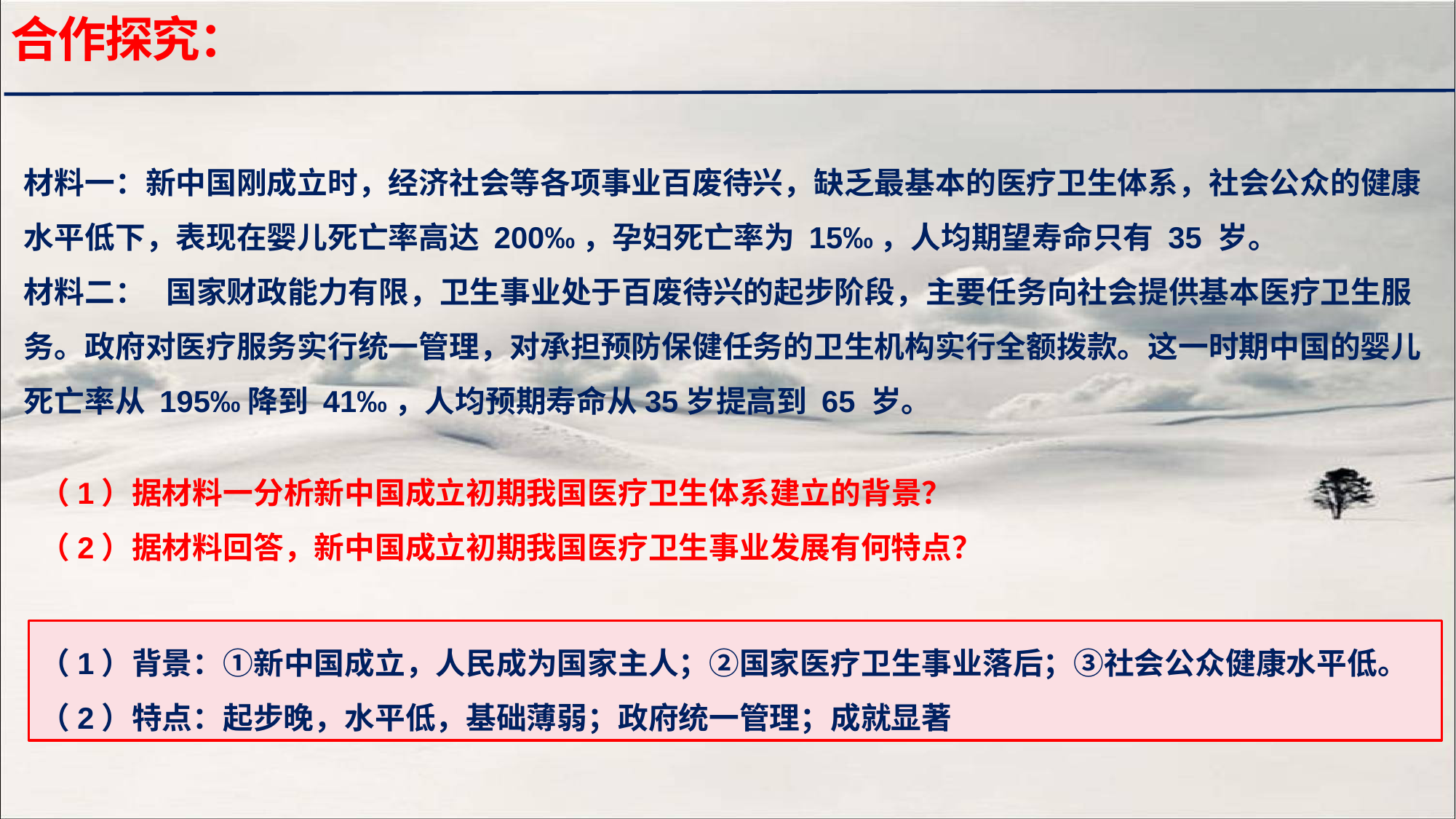

合作探究：
材料一：新中国刚成立时，经济社会等各项事业百废待兴，缺乏最基本的医疗卫生体系，社会公众的健康水平低下，表现在婴儿死亡率高达 200‰，孕妇死亡率为 15‰，人均期望寿命只有 35 岁。
材料二：   国家财政能力有限，卫生事业处于百废待兴的起步阶段，主要任务向社会提供基本医疗卫生服务。政府对医疗服务实行统一管理，对承担预防保健任务的卫生机构实行全额拨款。这一时期中国的婴儿死亡率从 195‰降到 41‰，人均预期寿命从35岁提高到 65 岁。
（1）据材料一分析新中国成立初期我国医疗卫生体系建立的背景？
（2）据材料回答，新中国成立初期我国医疗卫生事业发展有何特点？
（1）背景：①新中国成立，人民成为国家主人；②国家医疗卫生事业落后；③社会公众健康水平低。
（2）特点：起步晚，水平低，基础薄弱；政府统一管理；成就显著